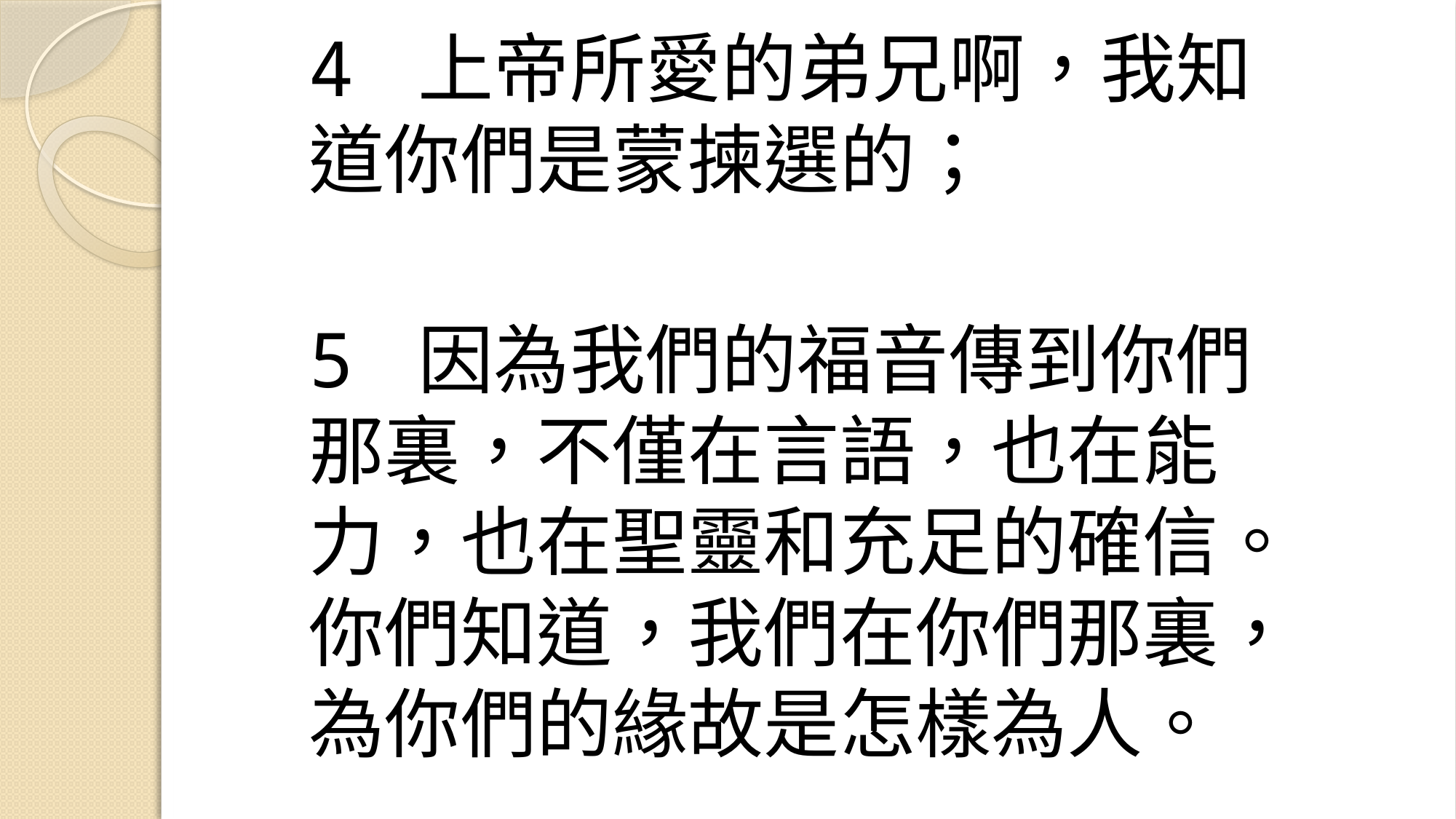

4 上帝所愛的弟兄啊，我知道你們是蒙揀選的；

5 因為我們的福音傳到你們那裏，不僅在言語，也在能力，也在聖靈和充足的確信。你們知道，我們在你們那裏，為你們的緣故是怎樣為人。